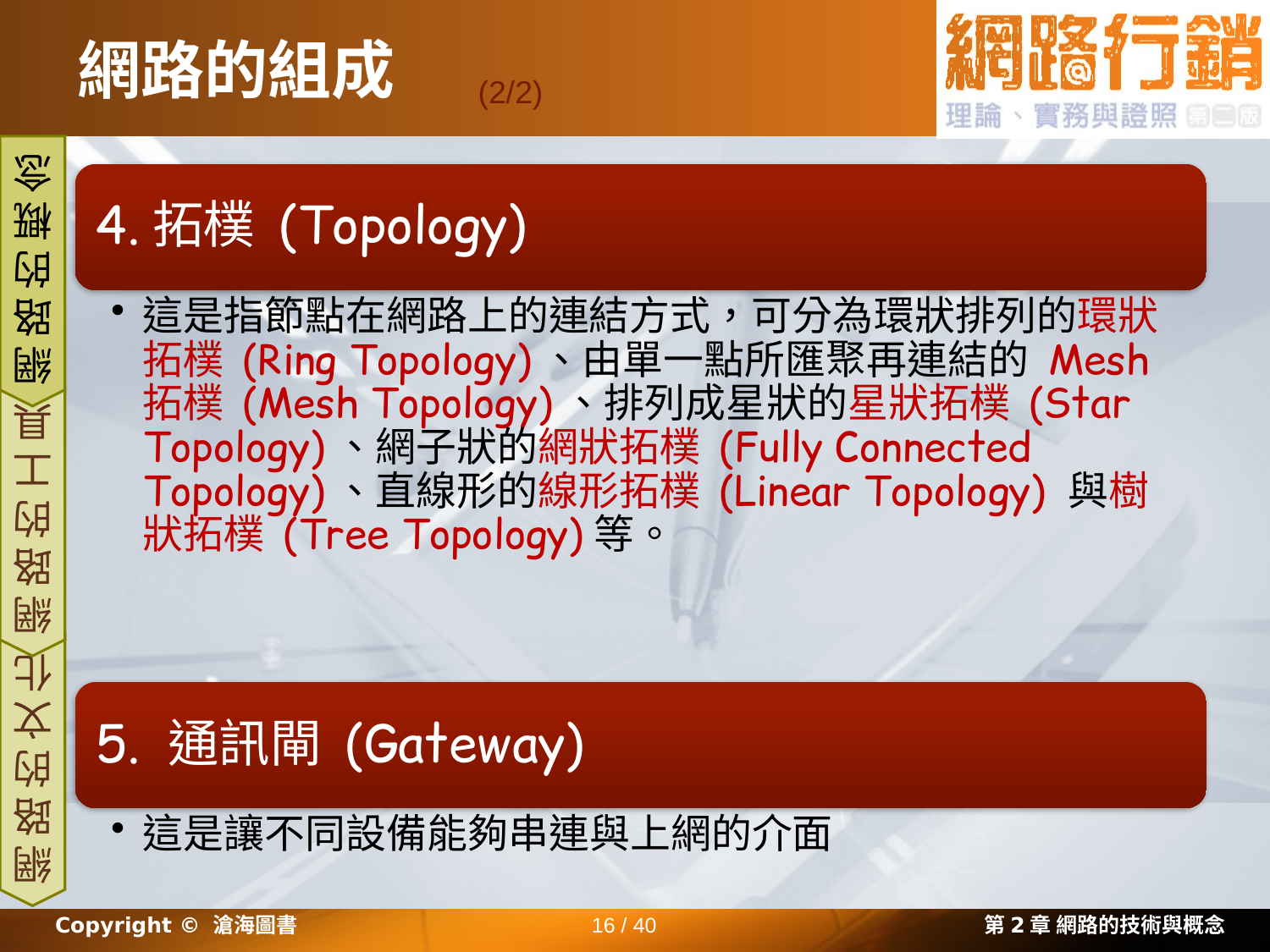

# 網路的組成
(2/2)
4.拓樸 (Topology)
這是指節點在網路上的連結方式，可分為環狀排列的環狀拓樸 (Ring Topology)、由單一點所匯聚再連結的 Mesh 拓樸 (Mesh Topology)、排列成星狀的星狀拓樸 (Star Topology)、網子狀的網狀拓樸 (Fully Connected Topology)、直線形的線形拓樸 (Linear Topology) 與樹狀拓樸 (Tree Topology)等。
5. 通訊閘 (Gateway)
這是讓不同設備能夠串連與上網的介面
網路的概念
網路的工具
網路的文化
Copyright © 滄海圖書
16 / 40
第2章 網路的技術與概念